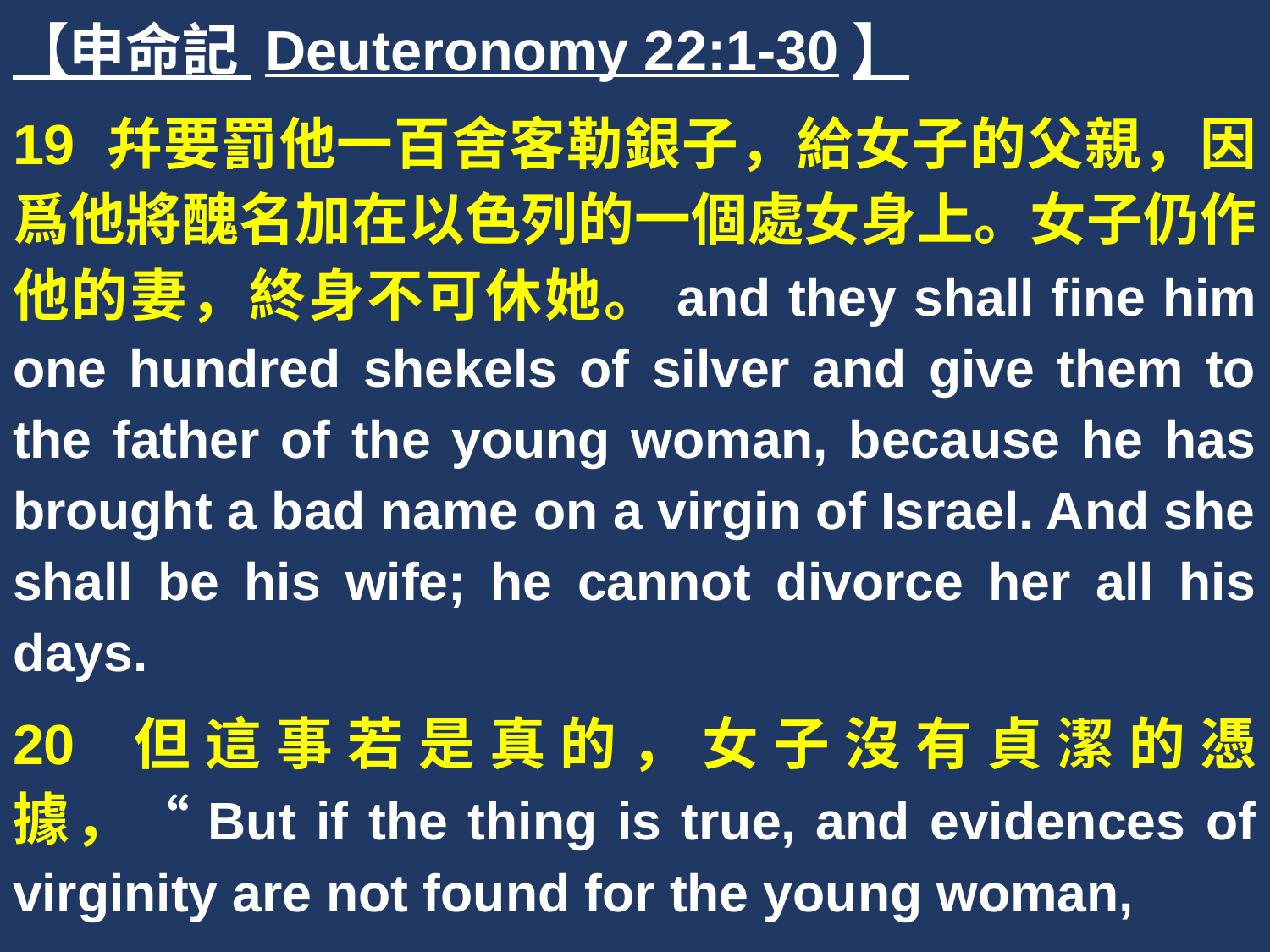

【申命記 Deuteronomy 22:1-30】
19 幷要罰他一百舍客勒銀子，給女子的父親，因爲他將醜名加在以色列的一個處女身上。女子仍作他的妻，終身不可休她。and they shall fine him one hundred shekels of silver and give them to the father of the young woman, because he has brought a bad name on a virgin of Israel. And she shall be his wife; he cannot divorce her all his days.
20 但這事若是真的，女子沒有貞潔的憑據，“But if the thing is true, and evidences of virginity are not found for the young woman,